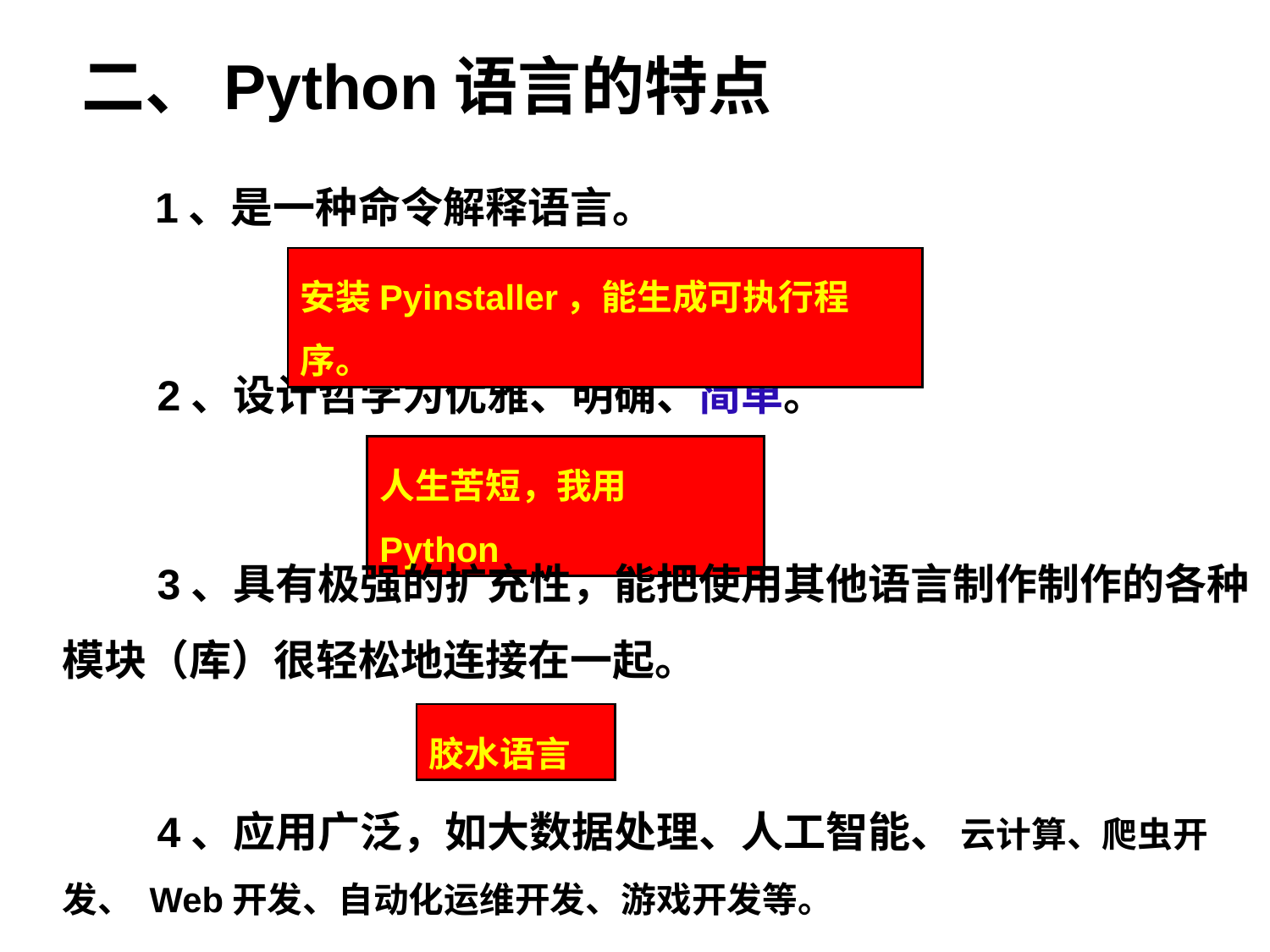

二、Python语言的特点
       1、是一种命令解释语言。
安装Pyinstaller，能生成可执行程序。
        2、设计哲学为优雅、明确、简单。
人生苦短，我用Python
        3、具有极强的扩充性，能把使用其他语言制作制作的各种模块（库）很轻松地连接在一起。
胶水语言
        4、应用广泛，如大数据处理、人工智能、 云计算、爬虫开发、 Web开发、自动化运维开发、游戏开发等。